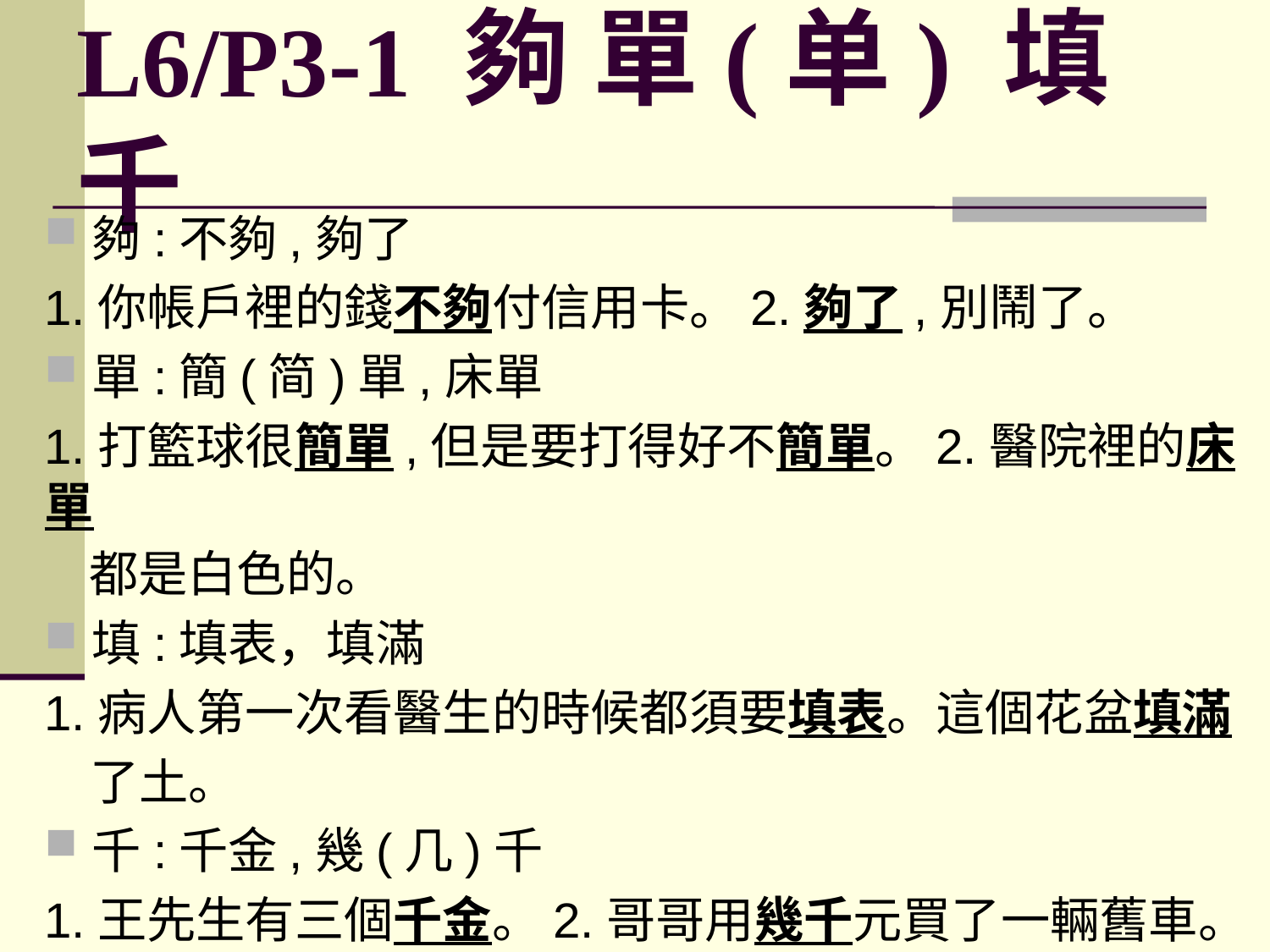

# L6/P3-1 夠 單(单) 填 千
夠:不夠,夠了
1.你帳戶裡的錢不夠付信用卡。2.夠了,別鬧了。
單:簡(简)單,床單
1.打籃球很簡單,但是要打得好不簡單。2.醫院裡的床單
   都是白色的。
填:填表，填滿
1.病人第一次看醫生的時候都須要填表。這個花盆填滿
   了土。
千:千金,幾(几)千
1.王先生有三個千金。2.哥哥用幾千元買了一輛舊車。